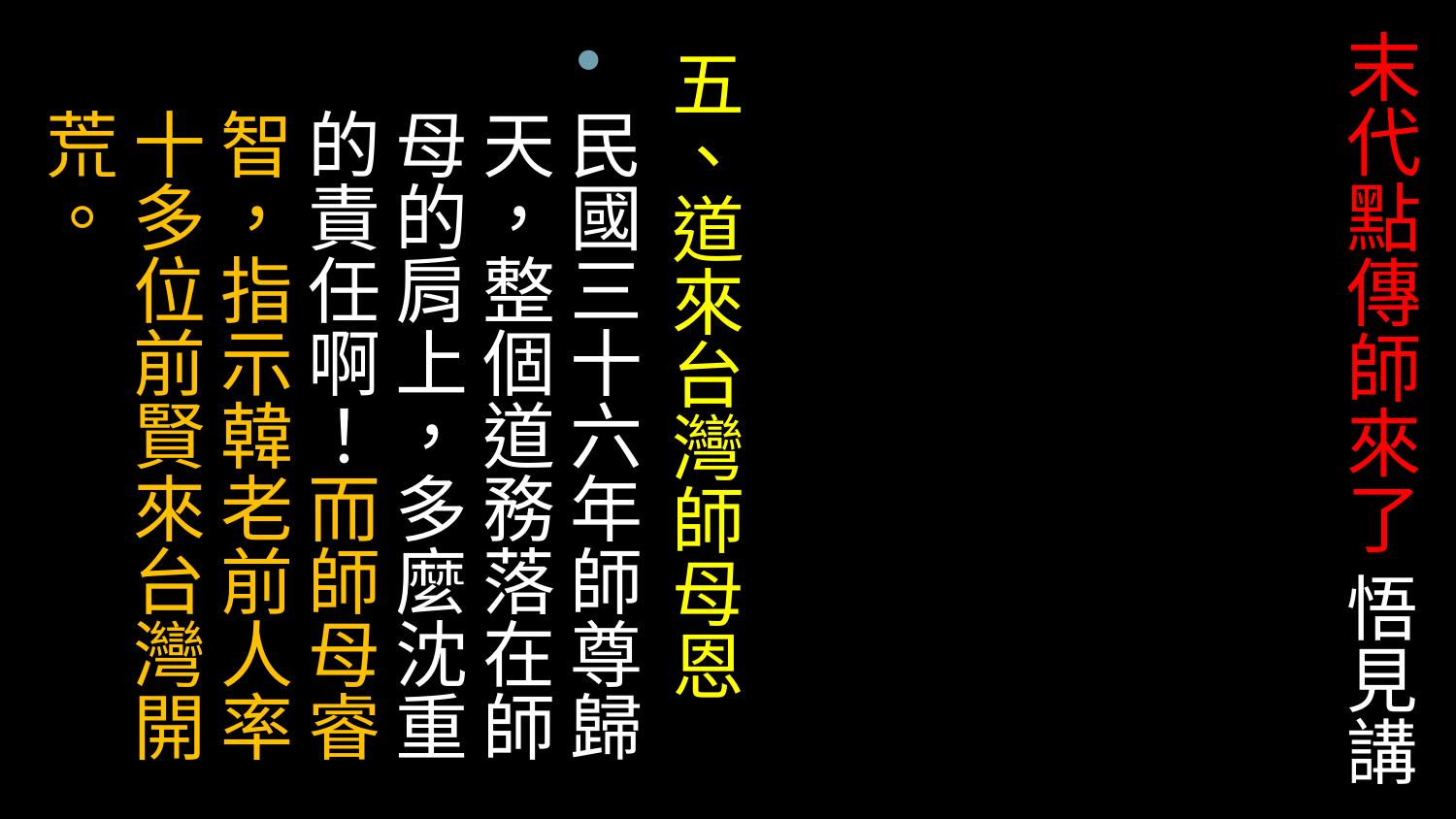

# 末代點傳師來了 悟見講
五、道來台灣師母恩
民國三十六年師尊歸天，整個道務落在師母的肩上，多麼沈重的責任啊！而師母睿智，指示韓老前人率十多位前賢來台灣開荒。